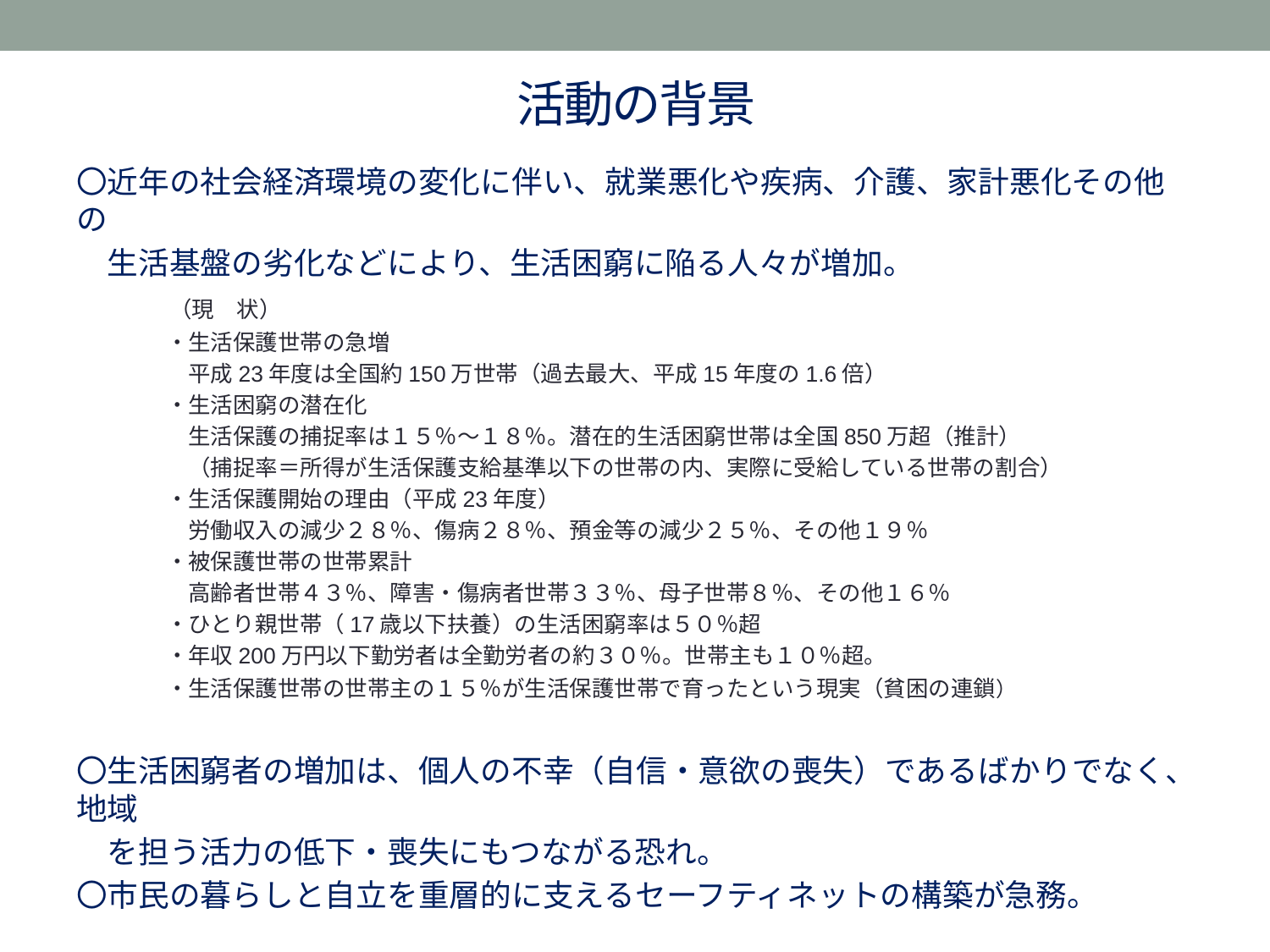

# 活動の背景
〇近年の社会経済環境の変化に伴い、就業悪化や疾病、介護、家計悪化その他の
　生活基盤の劣化などにより、生活困窮に陥る人々が増加。
　　　（現　状）
　　　　・生活保護世帯の急増
　　　　　平成23年度は全国約150万世帯（過去最大、平成15年度の1.6倍）
　　　　・生活困窮の潜在化
　　　　　生活保護の捕捉率は１５％～１８％。潜在的生活困窮世帯は全国850万超（推計）
　　　　　（捕捉率＝所得が生活保護支給基準以下の世帯の内、実際に受給している世帯の割合）
　　　　・生活保護開始の理由（平成23年度）
　　　　　労働収入の減少２８％、傷病２８％、預金等の減少２５％、その他１９％
　　　　・被保護世帯の世帯累計
　　　　　高齢者世帯４３％、障害・傷病者世帯３３％、母子世帯８％、その他１６％
　　　　・ひとり親世帯（17歳以下扶養）の生活困窮率は５０％超
　　　　・年収200万円以下勤労者は全勤労者の約３０％。世帯主も１０％超。
　　　　・生活保護世帯の世帯主の１５％が生活保護世帯で育ったという現実（貧困の連鎖）

〇生活困窮者の増加は、個人の不幸（自信・意欲の喪失）であるばかりでなく、地域
　を担う活力の低下・喪失にもつながる恐れ。
〇市民の暮らしと自立を重層的に支えるセーフティネットの構築が急務。